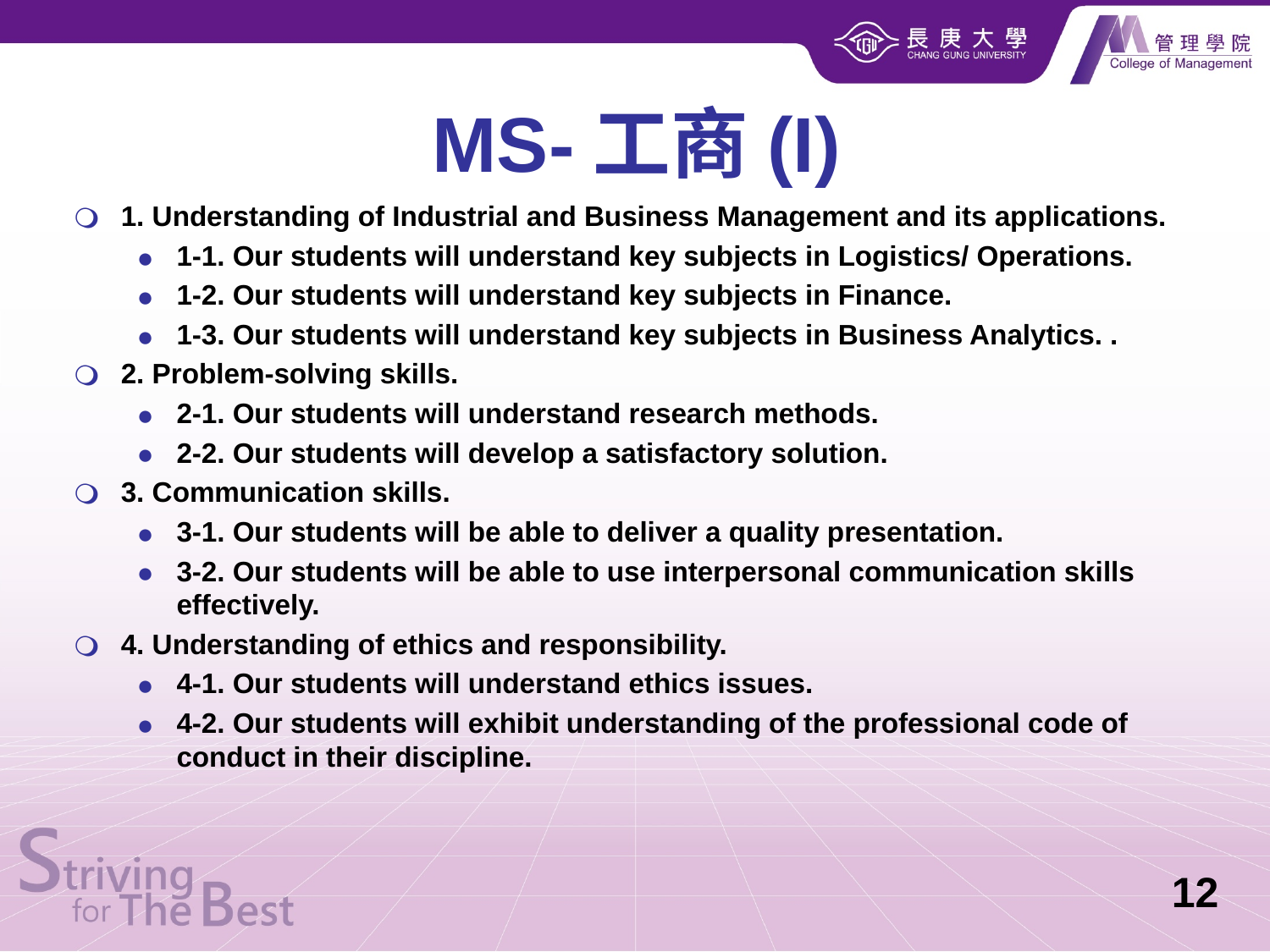

MS-工商(I)
1. Understanding of Industrial and Business Management and its applications.
1-1. Our students will understand key subjects in Logistics/ Operations.
1-2. Our students will understand key subjects in Finance.
1-3. Our students will understand key subjects in Business Analytics. .
2. Problem-solving skills.
2-1. Our students will understand research methods.
2-2. Our students will develop a satisfactory solution.
3. Communication skills.
3-1. Our students will be able to deliver a quality presentation.
3-2. Our students will be able to use interpersonal communication skills effectively.
4. Understanding of ethics and responsibility.
4-1. Our students will understand ethics issues.
4-2. Our students will exhibit understanding of the professional code of conduct in their discipline.
12